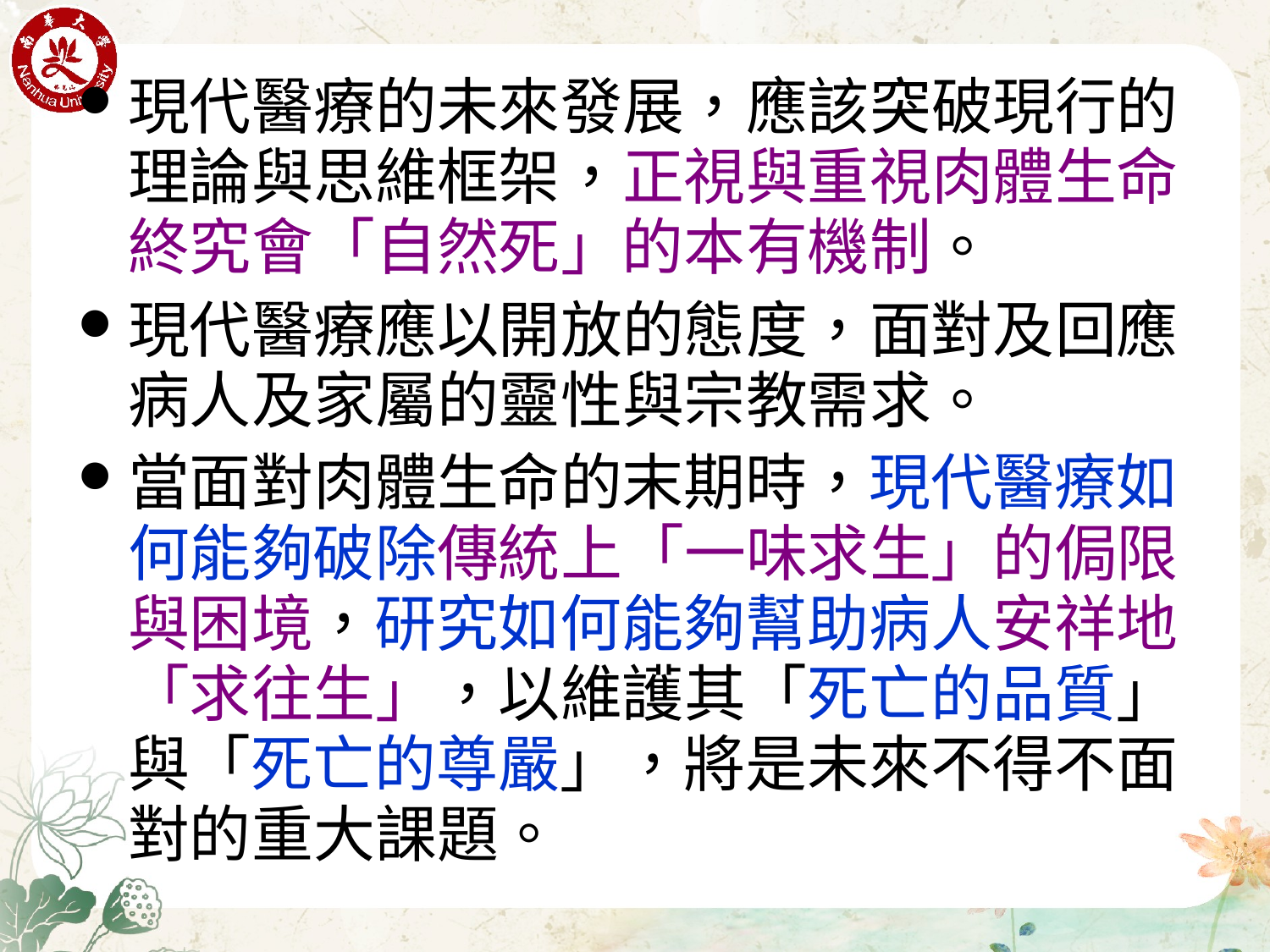

現代醫療的未來發展，應該突破現行的理論與思維框架，正視與重視肉體生命終究會「自然死」的本有機制。
現代醫療應以開放的態度，面對及回應病人及家屬的靈性與宗教需求。
當面對肉體生命的末期時，現代醫療如何能夠破除傳統上「一味求生」的侷限與困境，研究如何能夠幫助病人安祥地「求往生」，以維護其「死亡的品質」與「死亡的尊嚴」，將是未來不得不面對的重大課題。